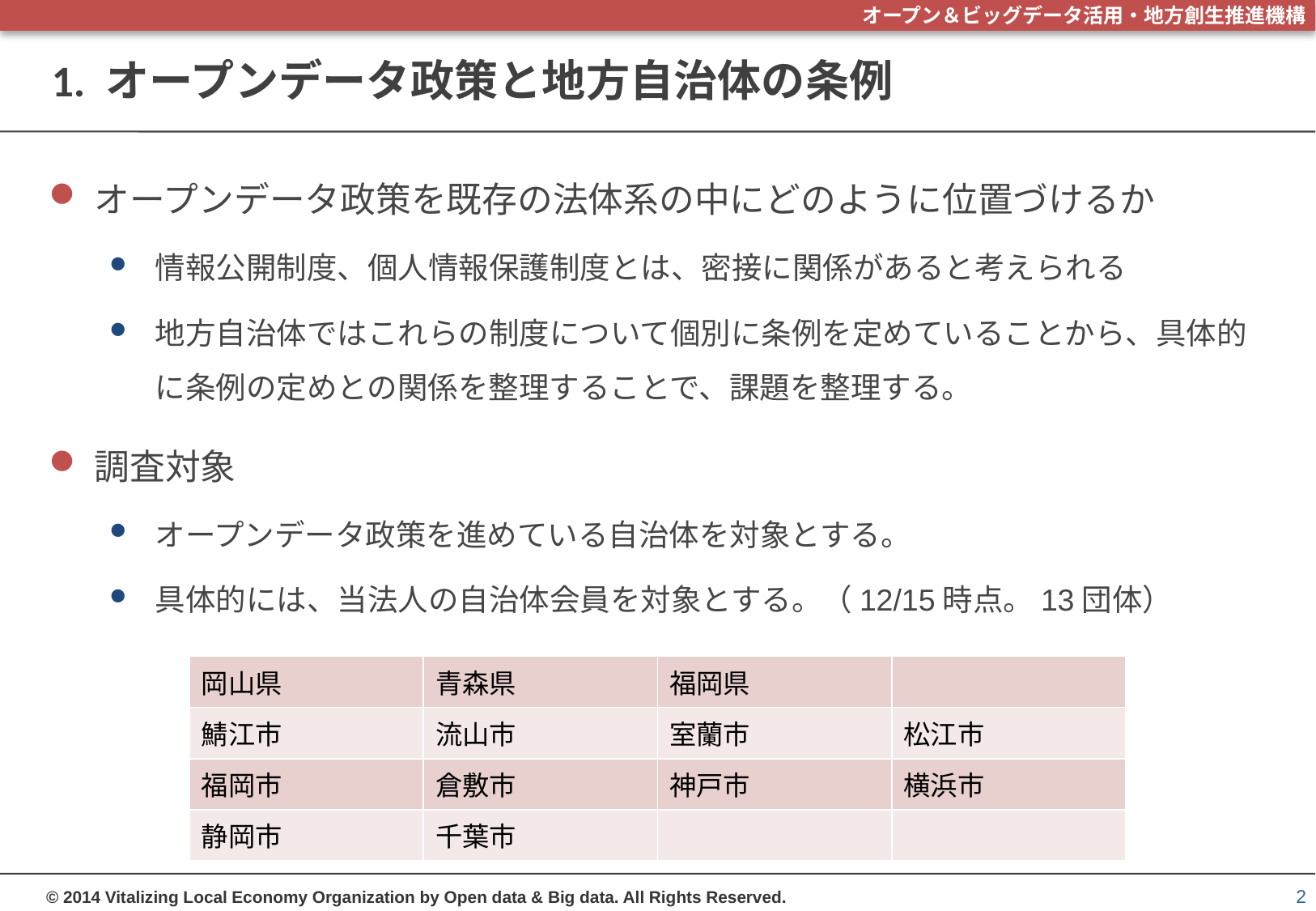

# 1. オープンデータ政策と地方自治体の条例
オープンデータ政策を既存の法体系の中にどのように位置づけるか
情報公開制度、個人情報保護制度とは、密接に関係があると考えられる
地方自治体ではこれらの制度について個別に条例を定めていることから、具体的に条例の定めとの関係を整理することで、課題を整理する。
調査対象
オープンデータ政策を進めている自治体を対象とする。
具体的には、当法人の自治体会員を対象とする。（12/15時点。13団体）

| 岡山県 | 青森県 | 福岡県 |  |
| --- | --- | --- | --- |
| 鯖江市 | 流山市 | 室蘭市 | 松江市 |
| 福岡市 | 倉敷市 | 神戸市 | 横浜市 |
| 静岡市 | 千葉市 |  |  |
2